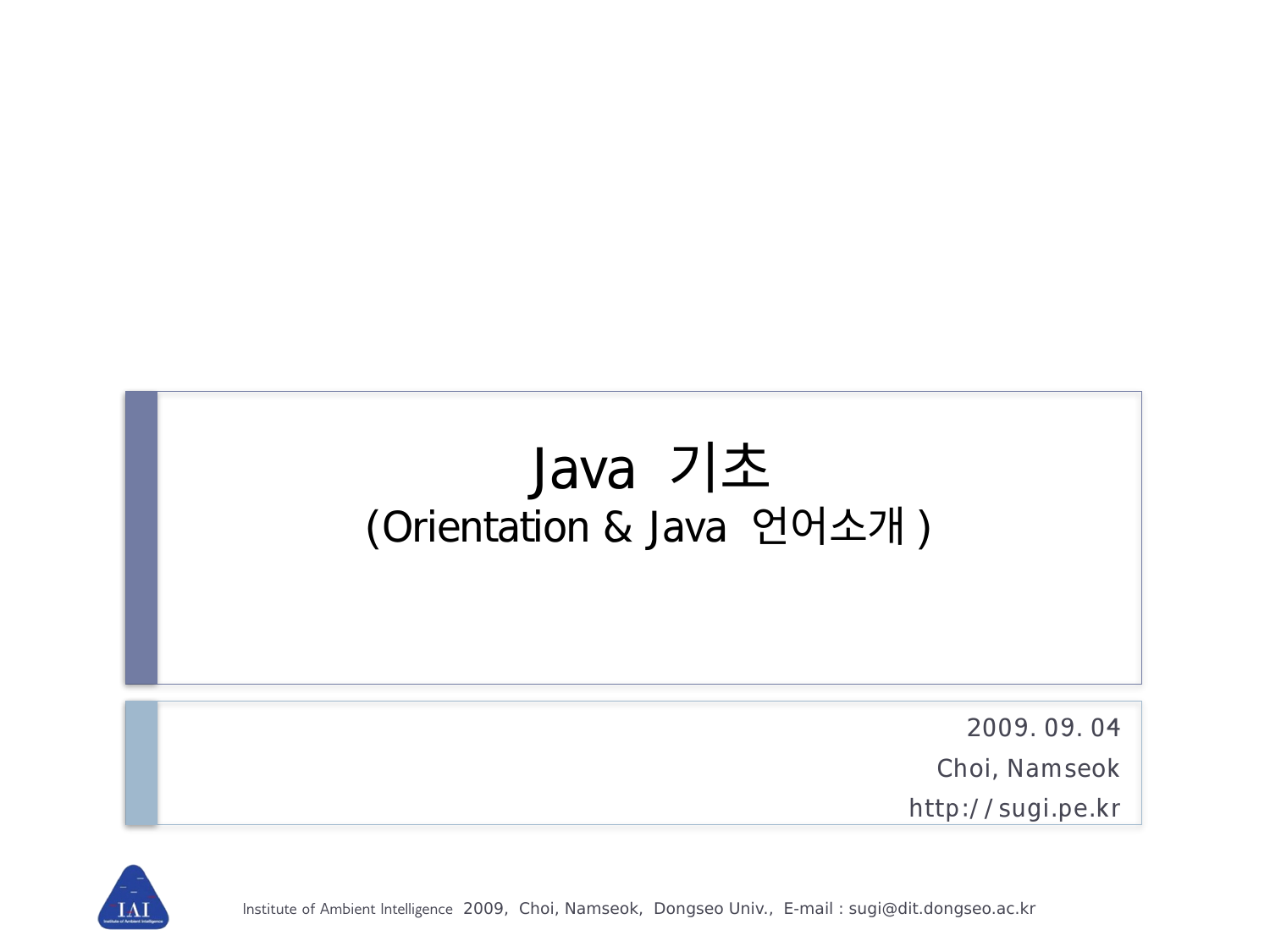

# Java 기초 (Orientation & Java 언어소개)
2009. 09. 04
Choi, Namseok
http://sugi.pe.kr